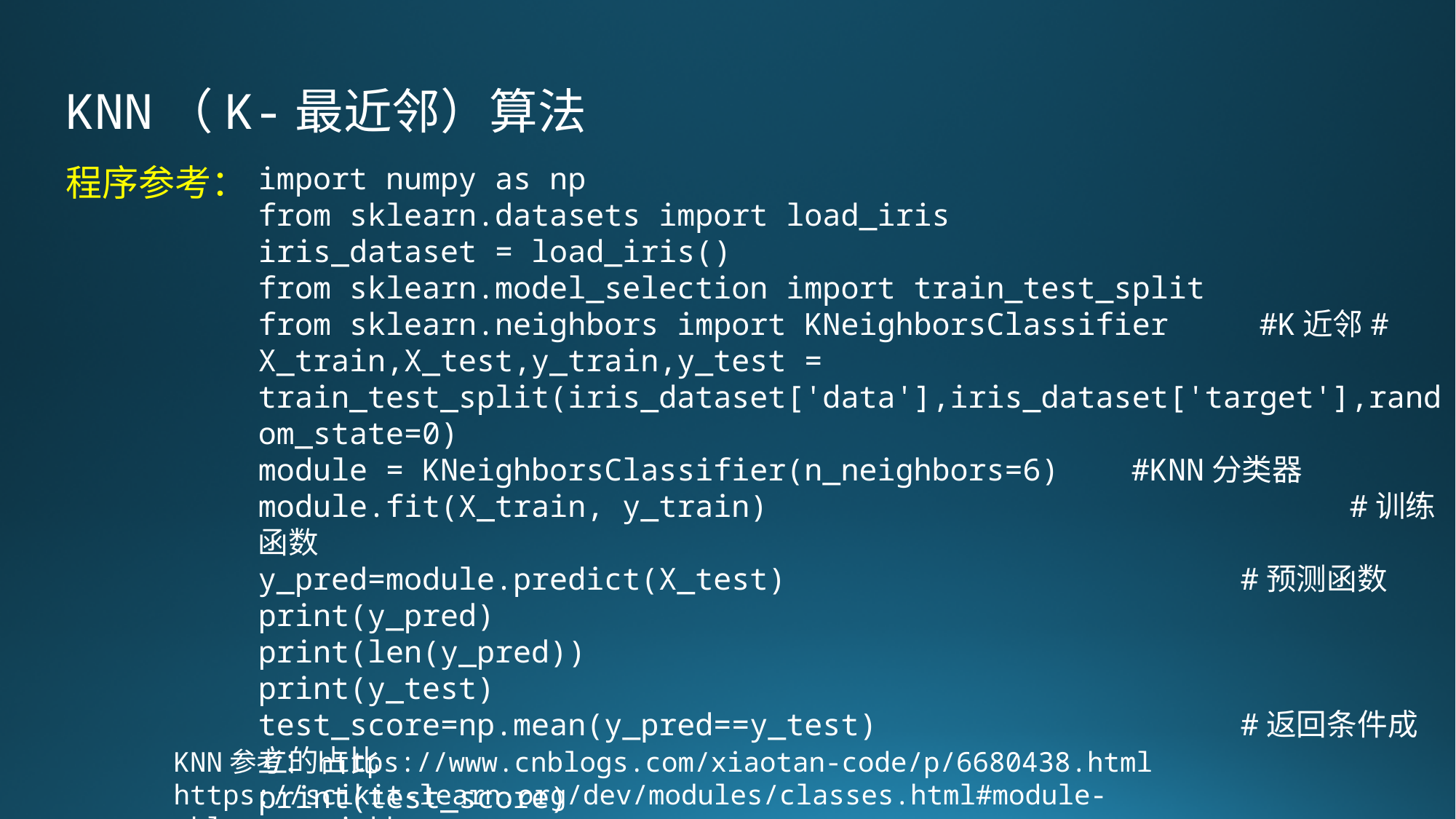

KNN（K-最近邻）算法
import numpy as np
from sklearn.datasets import load_iris
iris_dataset = load_iris()
from sklearn.model_selection import train_test_split
from sklearn.neighbors import KNeighborsClassifier     #K近邻#
X_train,X_test,y_train,y_test = train_test_split(iris_dataset['data'],iris_dataset['target'],random_state=0)
module = KNeighborsClassifier(n_neighbors=6)	#KNN分类器
module.fit(X_train, y_train)						#训练函数
y_pred=module.predict(X_test)					#预测函数
print(y_pred)
print(len(y_pred))
print(y_test)
test_score=np.mean(y_pred==y_test)				#返回条件成立的占比
print(test_score)
程序参考：
KNN参考：https://www.cnblogs.com/xiaotan-code/p/6680438.html
https://scikit-learn.org/dev/modules/classes.html#module-sklearn.neighbors